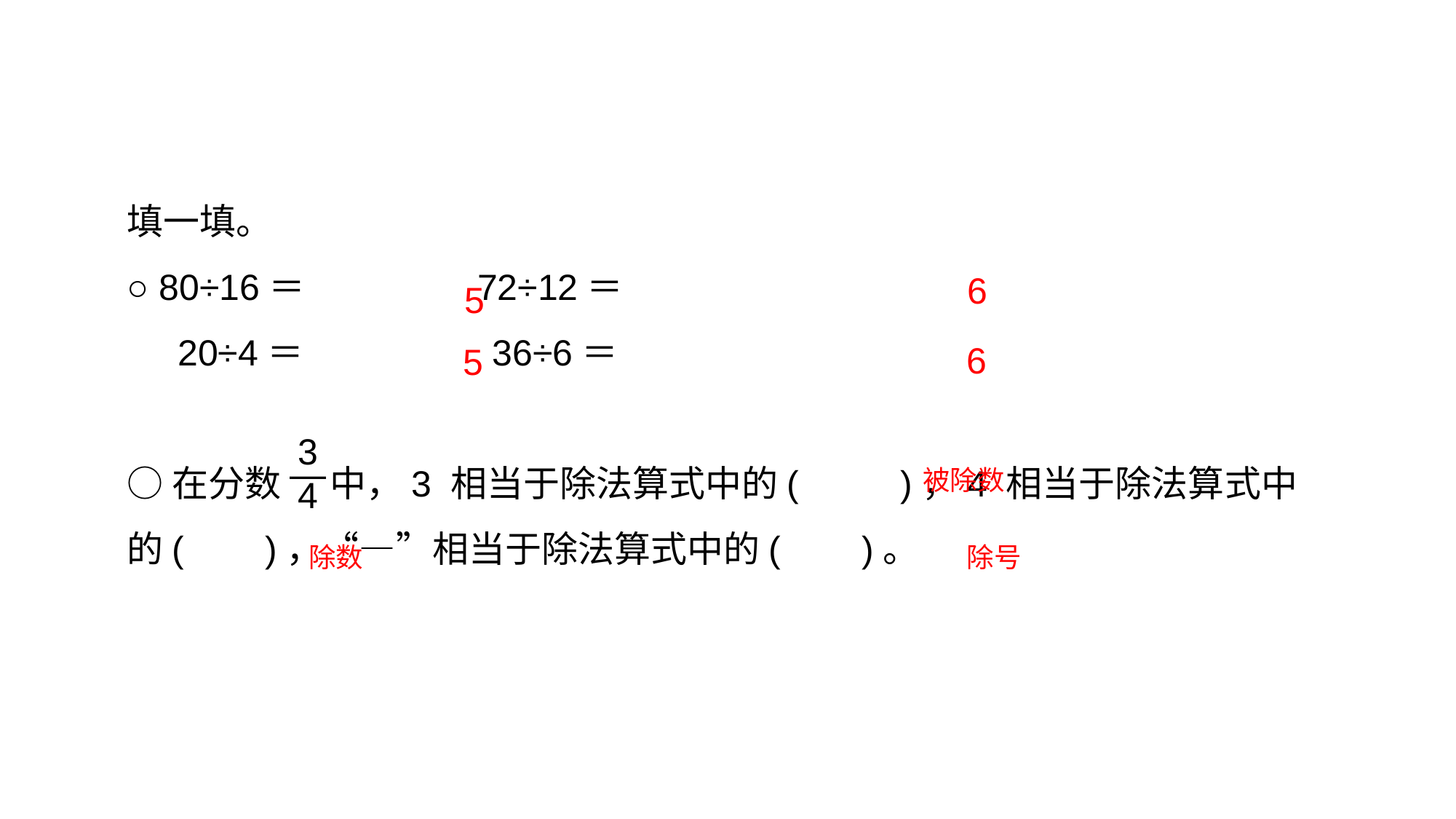

填一填。
○ 80÷16＝                    72÷12＝
     20÷4＝                      36÷6＝

○在分数      中，3 相当于除法算式中的(          )，4 相当于除法算式中的(        )，“—”相当于除法算式中的(        )。
6
5
6
5
3
4
—
被除数
除号
除数